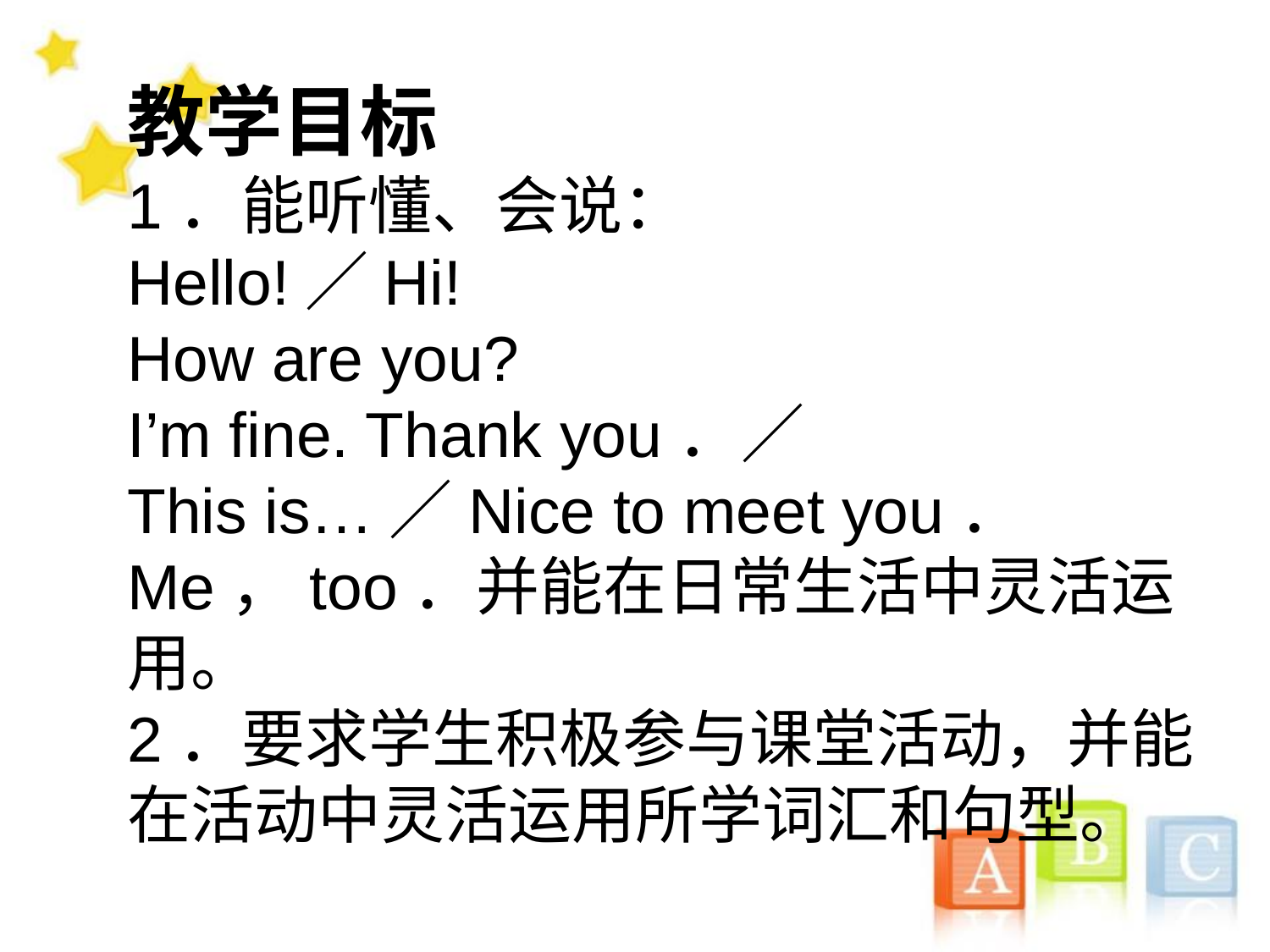

教学目标
1．能听懂、会说：
Hello!／Hi!
How are you?
I’m fine. Thank you．／
This is…／Nice to meet you．
Me，too．并能在日常生活中灵活运用。
2．要求学生积极参与课堂活动，并能在活动中灵活运用所学词汇和句型。